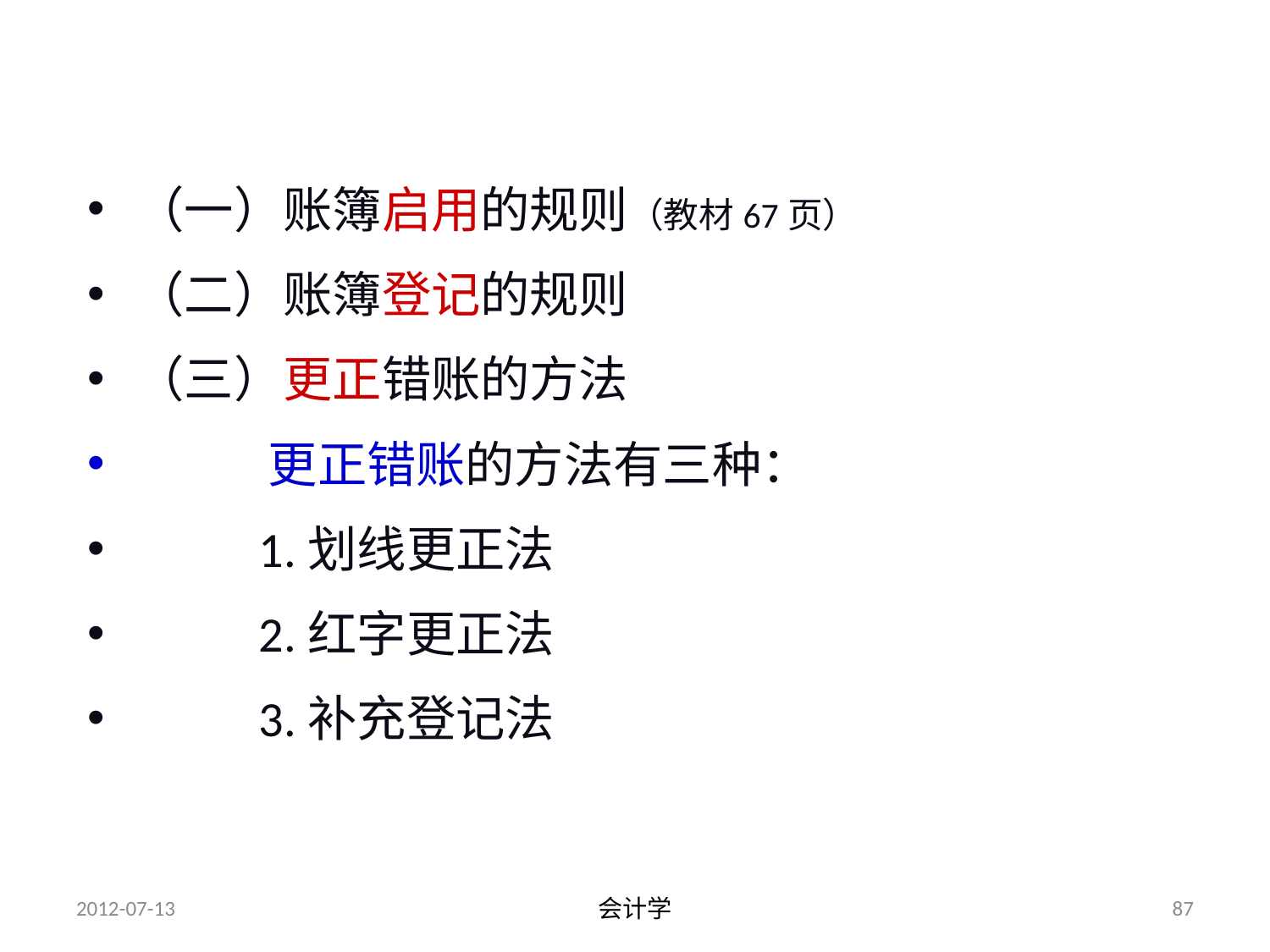

# 六、账簿登记和使用的规则
（一）账簿启用的规则（教材67页）
（二）账簿登记的规则
（三）更正错账的方法
           更正错账的方法有三种：
           1.划线更正法
           2.红字更正法
           3.补充登记法
2012-07-13
会计学
87